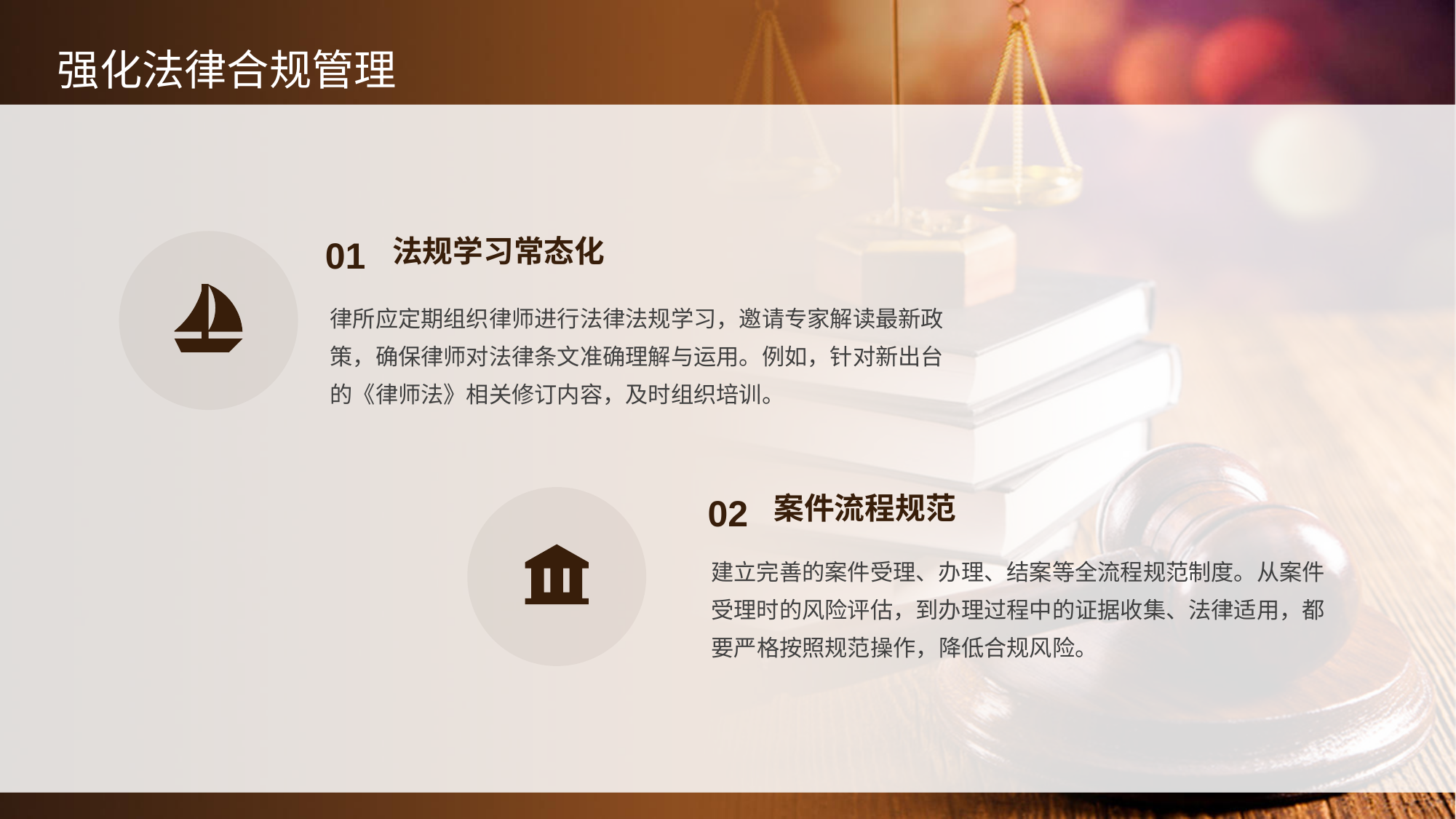

强化法律合规管理
01
法规学习常态化

律所应定期组织律师进行法律法规学习，邀请专家解读最新政策，确保律师对法律条文准确理解与运用。例如，针对新出台的《律师法》相关修订内容，及时组织培训。
02
案件流程规范

建立完善的案件受理、办理、结案等全流程规范制度。从案件受理时的风险评估，到办理过程中的证据收集、法律适用，都要严格按照规范操作，降低合规风险。